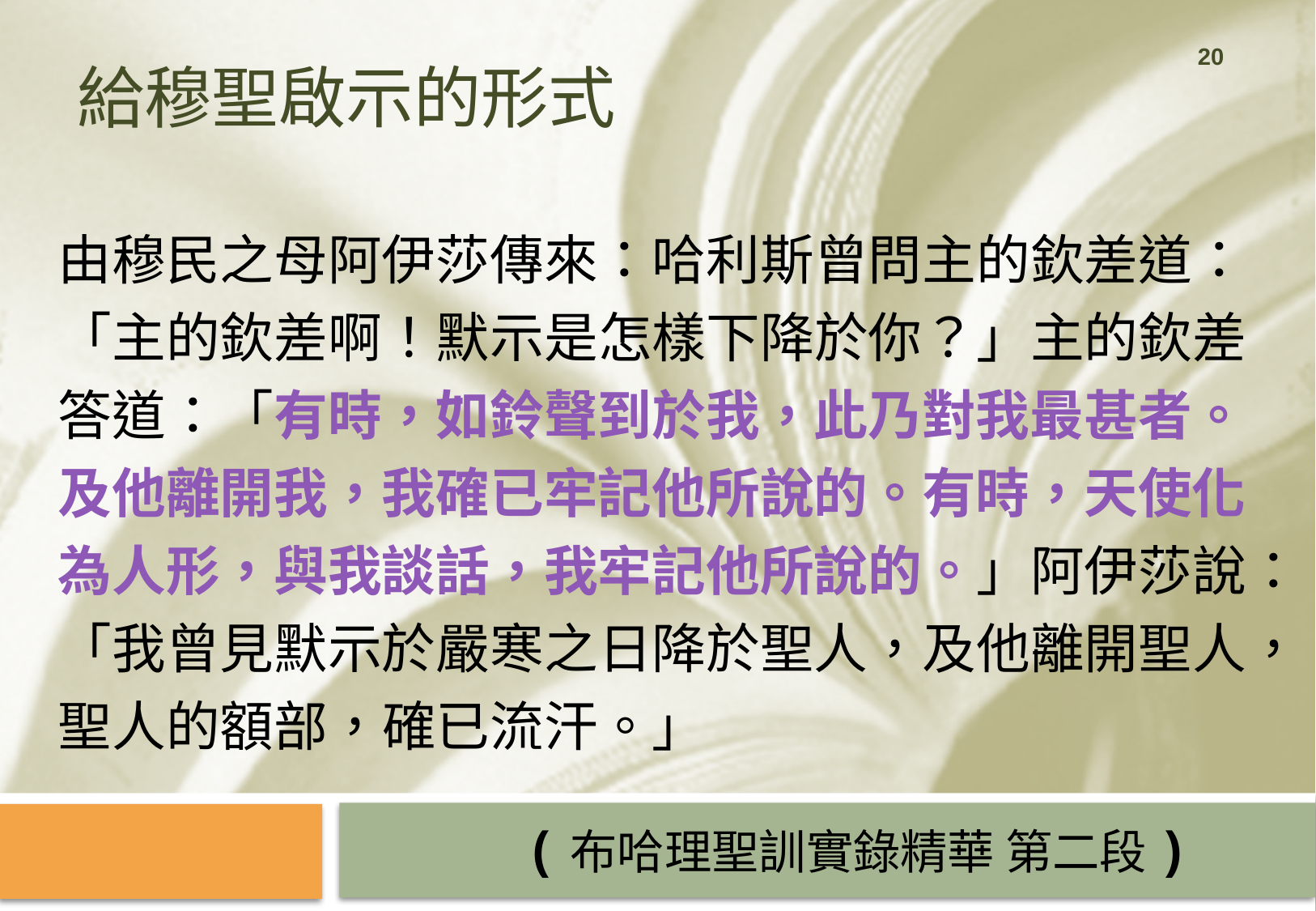

20
給穆聖啟示的形式
由穆民之母阿伊莎傳來：哈利斯曾問主的欽差道：「主的欽差啊！默示是怎樣下降於你？」主的欽差答道：「有時，如鈴聲到於我，此乃對我最甚者。及他離開我，我確已牢記他所說的。有時，天使化為人形，與我談話，我牢記他所說的。」阿伊莎說：「我曾見默示於嚴寒之日降於聖人，及他離開聖人，聖人的額部，確已流汗。」
(布哈理聖訓實錄精華 第二段)